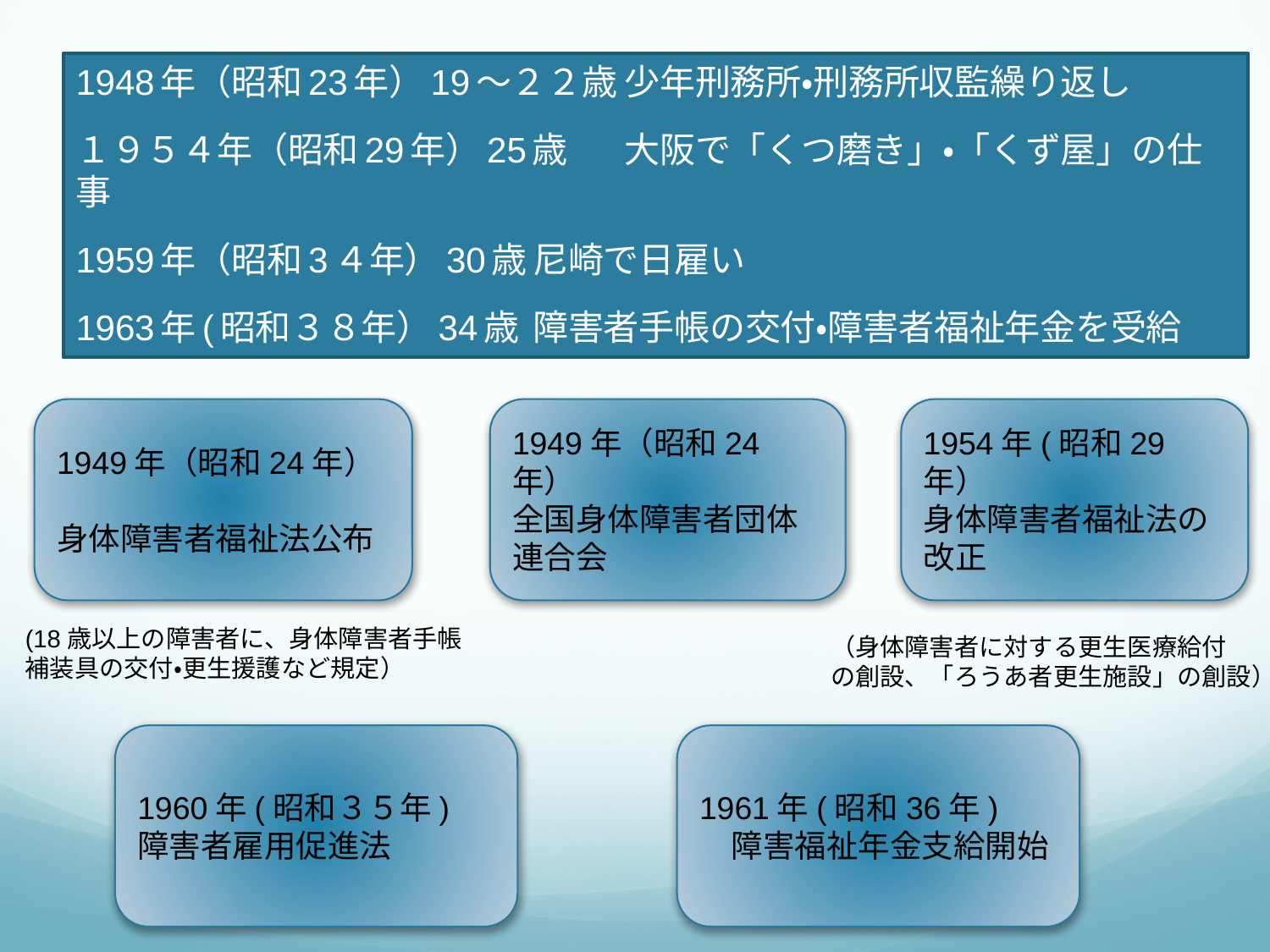

1948年（昭和23年）19〜２２歳	少年刑務所・刑務所収監繰り返し
１９５４年（昭和29年）25歳	大阪で「くつ磨き」・「くず屋」の仕事
1959年（昭和3４年）30歳	尼崎で日雇い
1963年(昭和３８年）34歳	障害者手帳の交付・障害者福祉年金を受給
1949年（昭和24年）
身体障害者福祉法公布
1949年（昭和24年）
全国身体障害者団体連合会
1954年(昭和29年）
身体障害者福祉法の改正
(18歳以上の障害者に、身体障害者手帳
補装具の交付・更生援護など規定）
（身体障害者に対する更生医療給付
の創設、「ろうあ者更生施設」の創設）
1960年(昭和３５年)
障害者雇用促進法
1961年(昭和36年)
　障害福祉年金支給開始